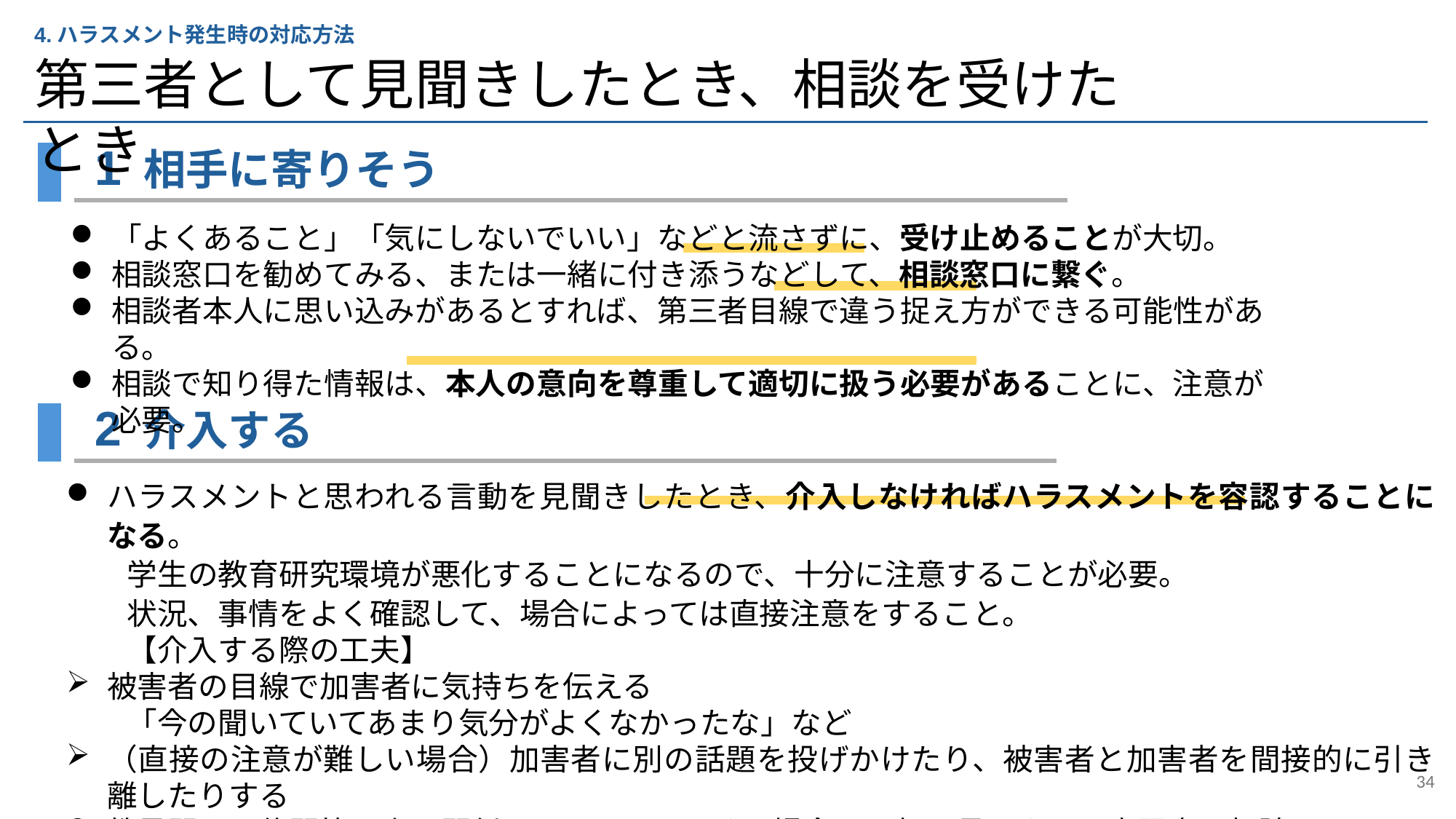

4.ハラスメント発生時の対応方法
第三者として見聞きしたとき、相談を受けたとき
　1 相手に寄りそう

「よくあること」「気にしないでいい」などと流さずに、受け止めることが大切。
相談窓口を勧めてみる、または一緒に付き添うなどして、相談窓口に繋ぐ。
相談者本人に思い込みがあるとすれば、第三者目線で違う捉え方ができる可能性がある。
相談で知り得た情報は、本人の意向を尊重して適切に扱う必要があることに、注意が必要。
　2 介入する

ハラスメントと思われる言動を見聞きしたとき、介入しなければハラスメントを容認することになる。
　　学生の教育研究環境が悪化することになるので、十分に注意することが必要。
　　状況、事情をよく確認して、場合によっては直接注意をすること。
　　【介入する際の工夫】
被害者の目線で加害者に気持ちを伝える
　　「今の聞いていてあまり気分がよくなかったな」など
（直接の注意が難しい場合）加害者に別の話題を投げかけたり、被害者と加害者を間接的に引き離したりする
教員間、同僚間等、上下関係によって言いにくい場合は、部局長、または専門家に相談する。
34